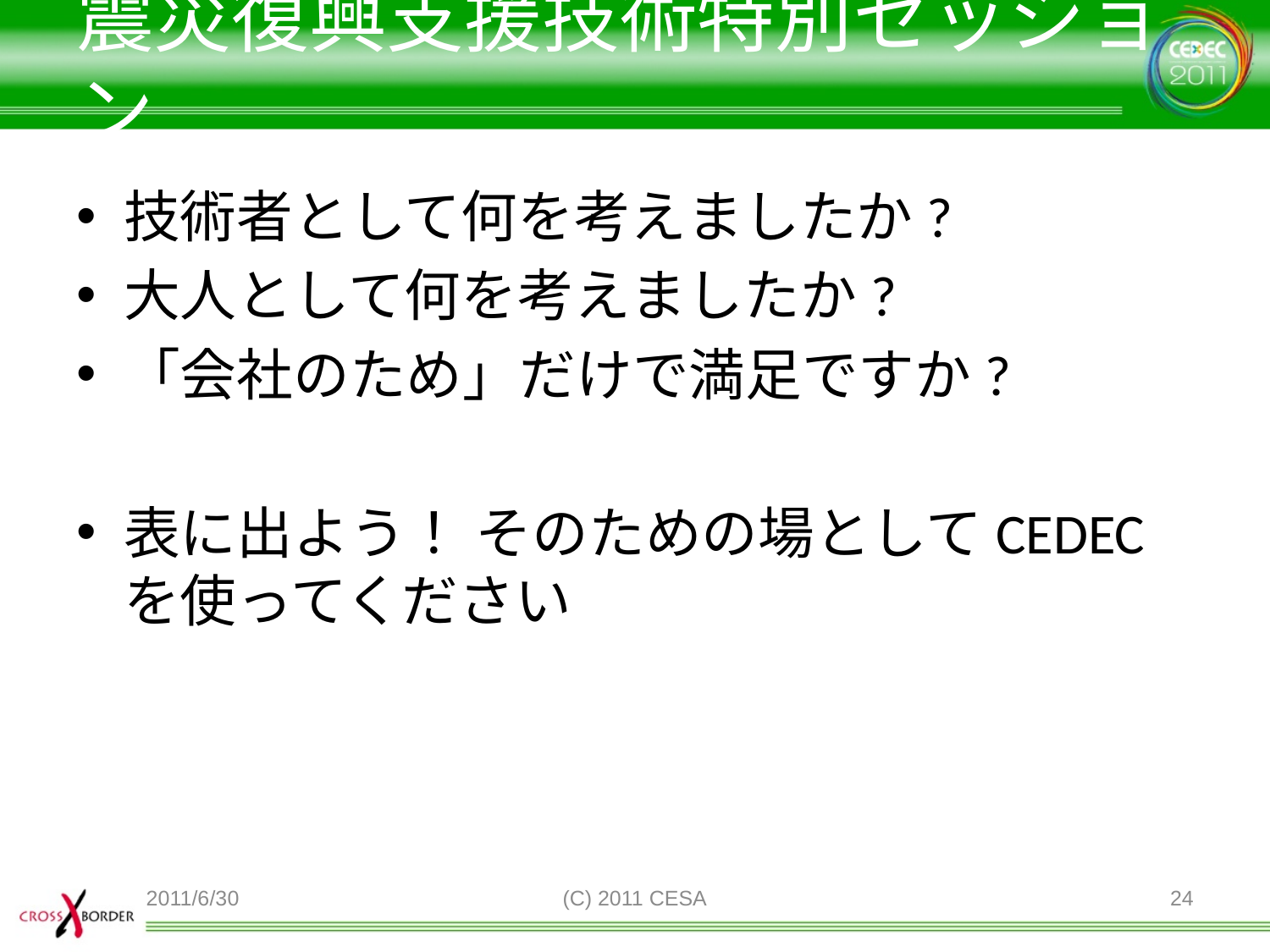

# 震災復興支援技術特別セッション
技術者として何を考えましたか?
大人として何を考えましたか?
「会社のため」だけで満足ですか?

表に出よう！ そのための場としてCEDECを使ってください
2011/6/30
(C) 2011 CESA
24